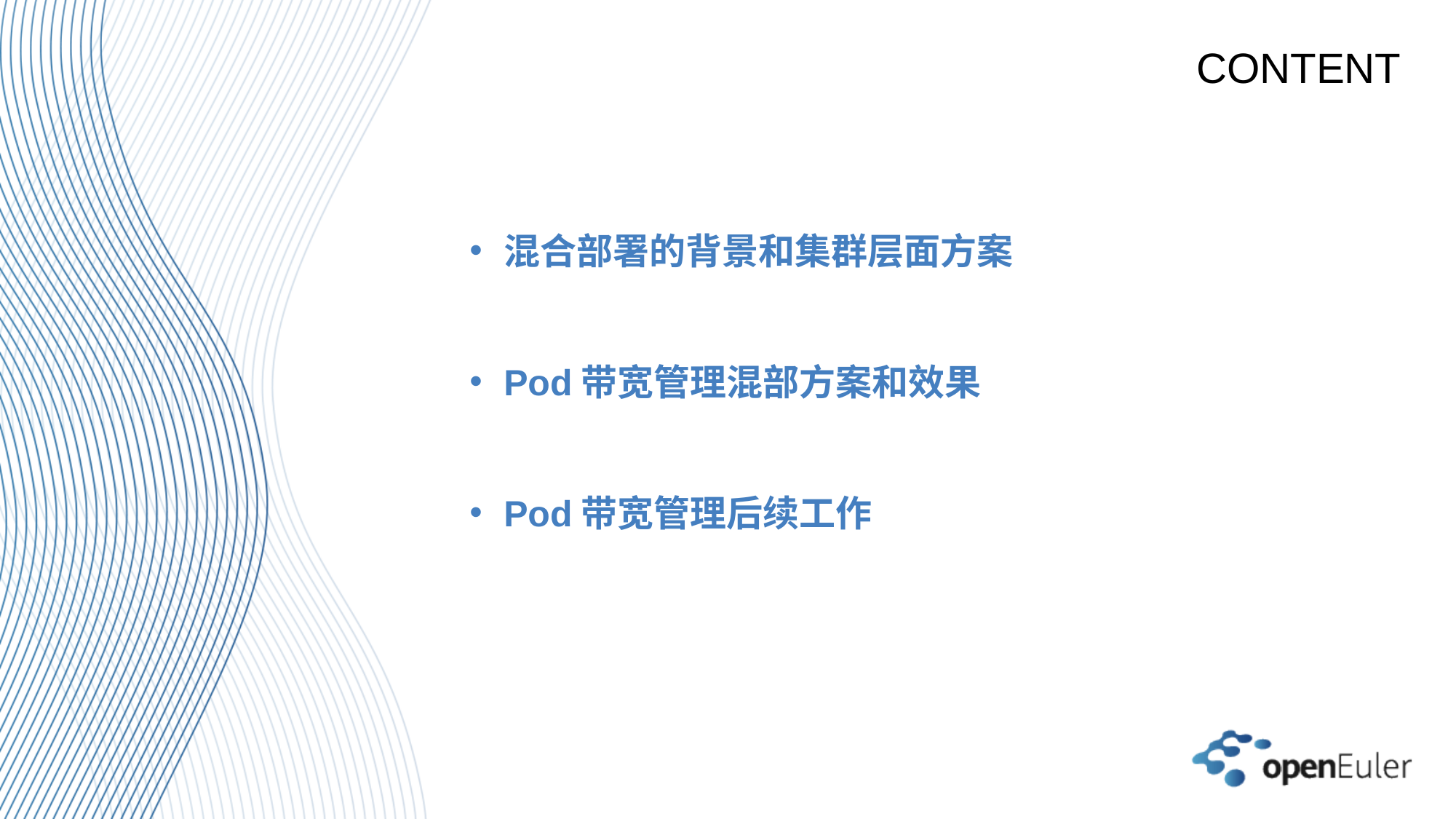

CONTENT
混合部署的背景和集群层面方案

Pod带宽管理混部方案和效果

Pod带宽管理后续工作